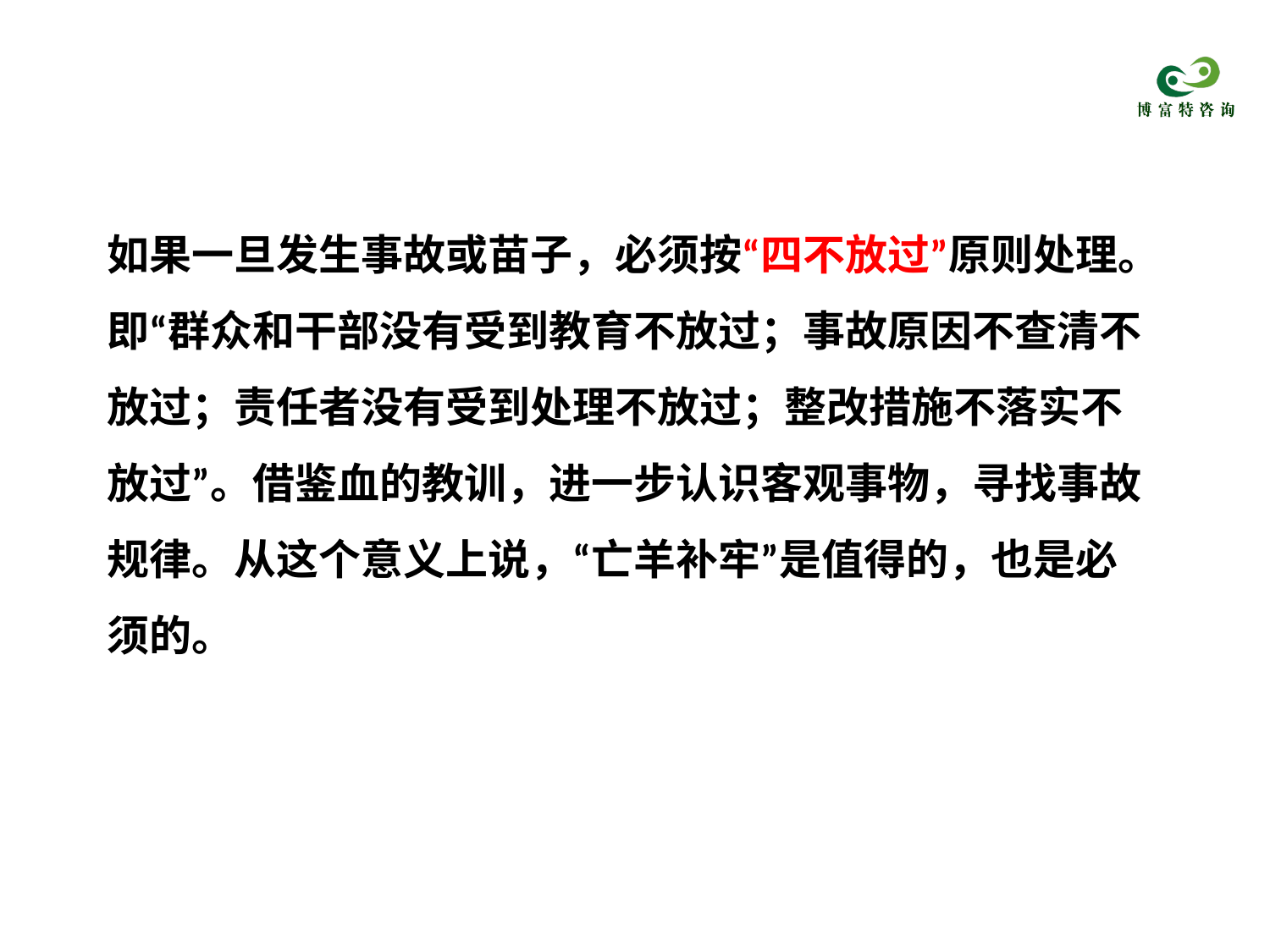

如果一旦发生事故或苗子，必须按“四不放过”原则处理。即“群众和干部没有受到教育不放过；事故原因不查清不放过；责任者没有受到处理不放过；整改措施不落实不放过”。借鉴血的教训，进一步认识客观事物，寻找事故规律。从这个意义上说，“亡羊补牢”是值得的，也是必须的。
30